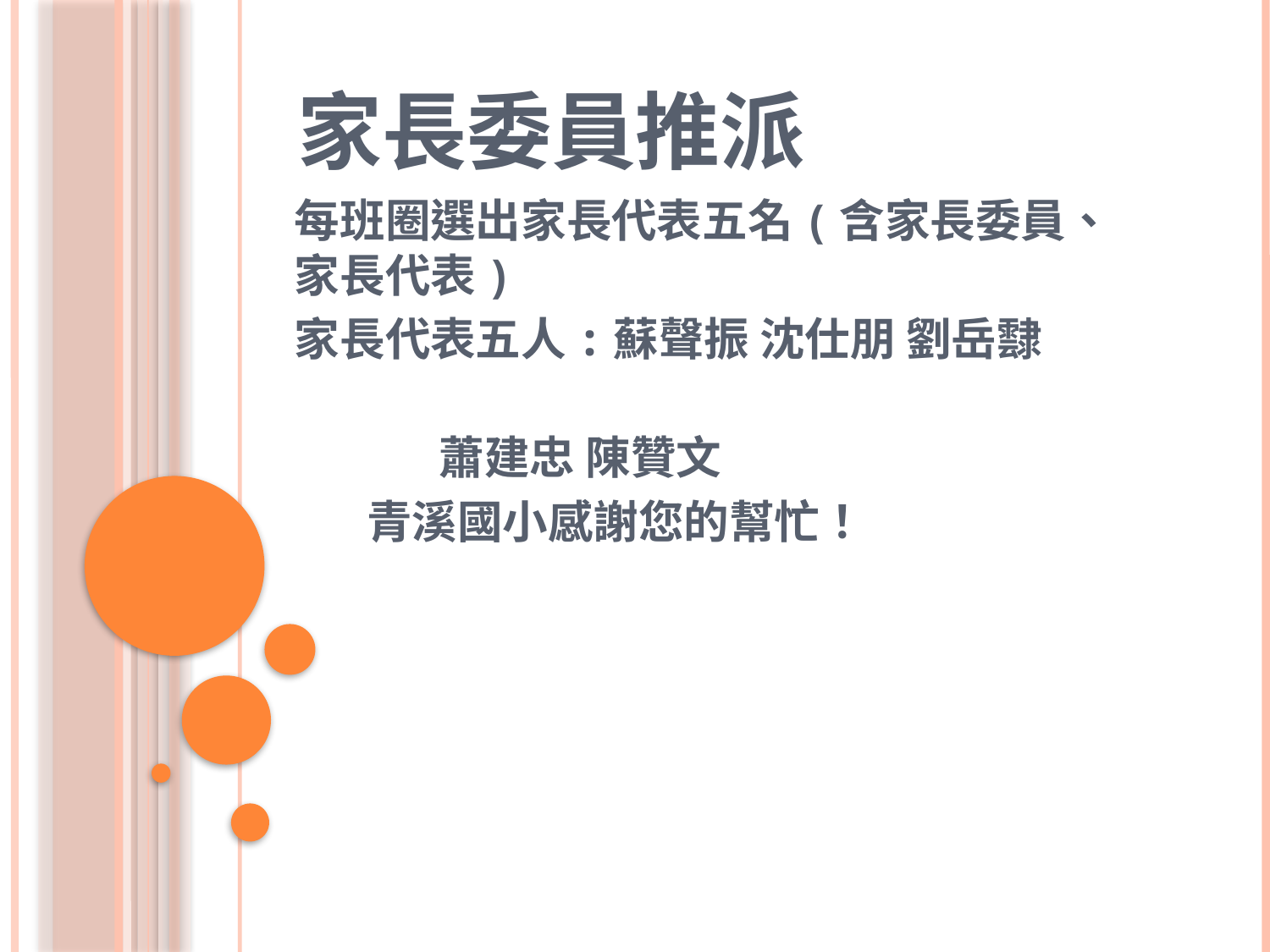

# 家長委員推派
每班圈選出家長代表五名(含家長委員、家長代表)
家長代表五人:蘇聲振 沈仕朋 劉岳霴
             蕭建忠 陳贊文
      青溪國小感謝您的幫忙！